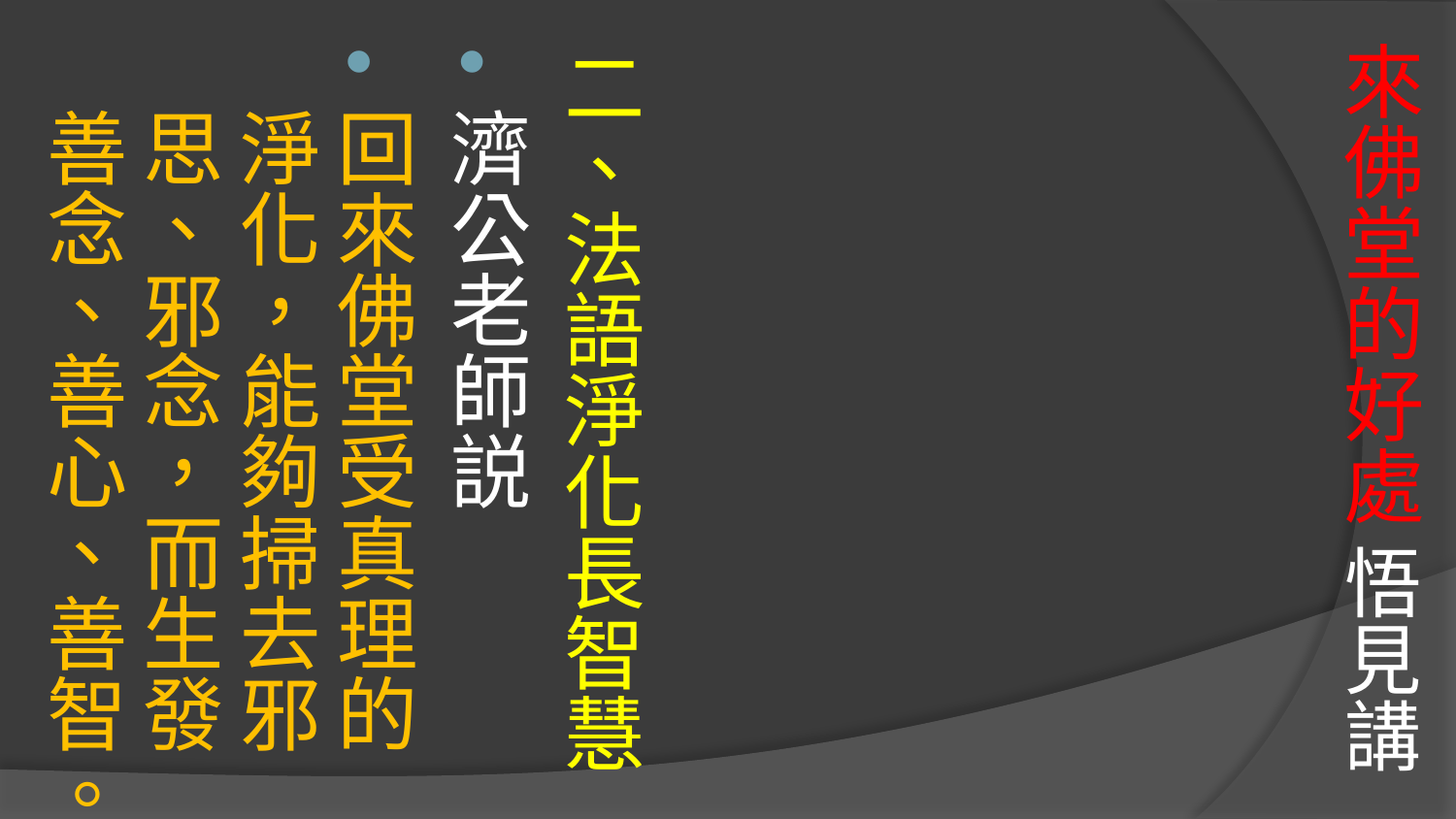

# 來佛堂的好處 悟見講
二、法語淨化長智慧
濟公老師説
回來佛堂受真理的淨化，能夠掃去邪思、邪念，而生發善念、善心、善智。